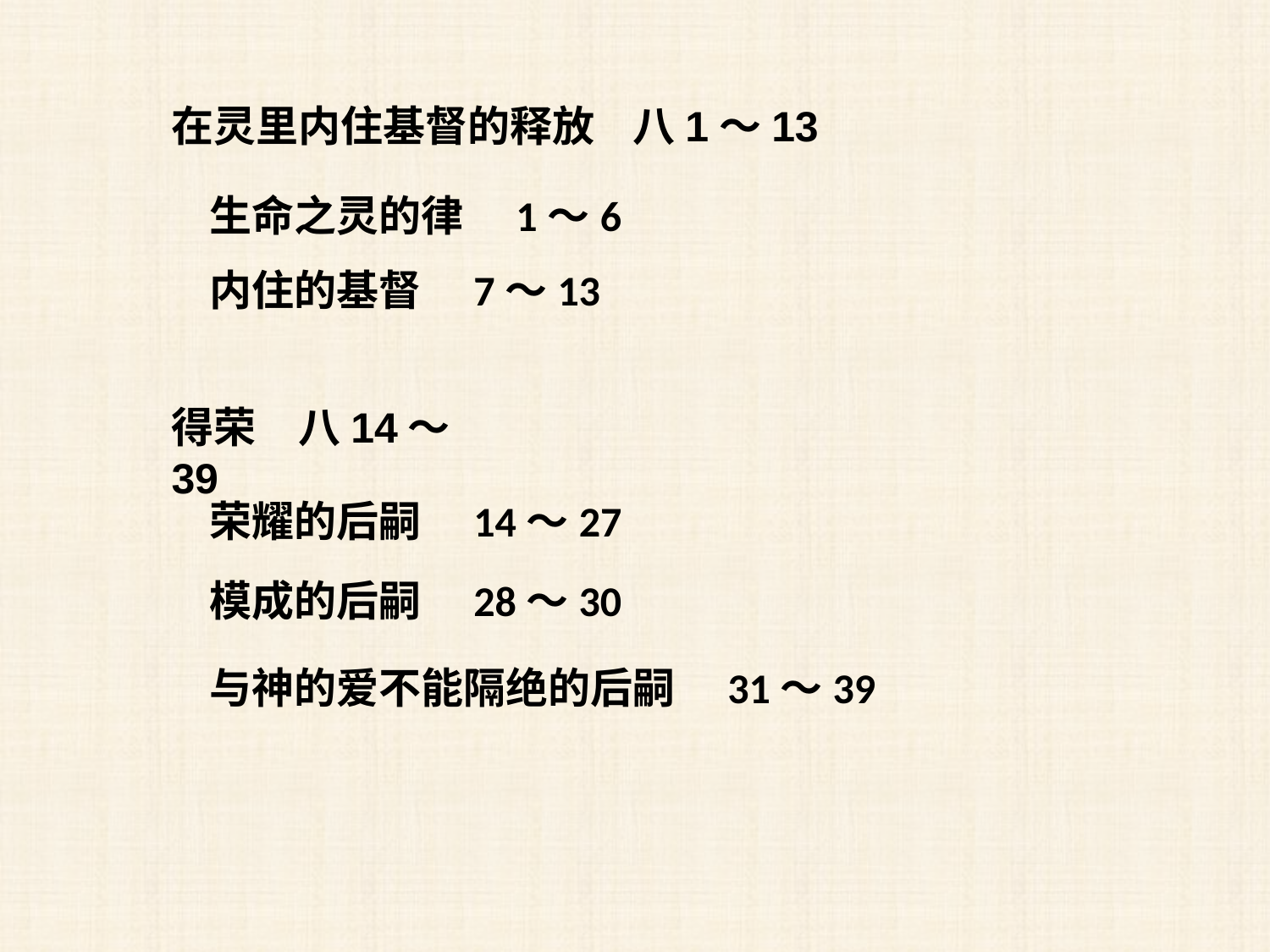

在灵里内住基督的释放    八1～13
生命之灵的律　1～6
内住的基督　7～13
得荣　八14～39
荣耀的后嗣　14～27
模成的后嗣　28～30
与神的爱不能隔绝的后嗣　31～39